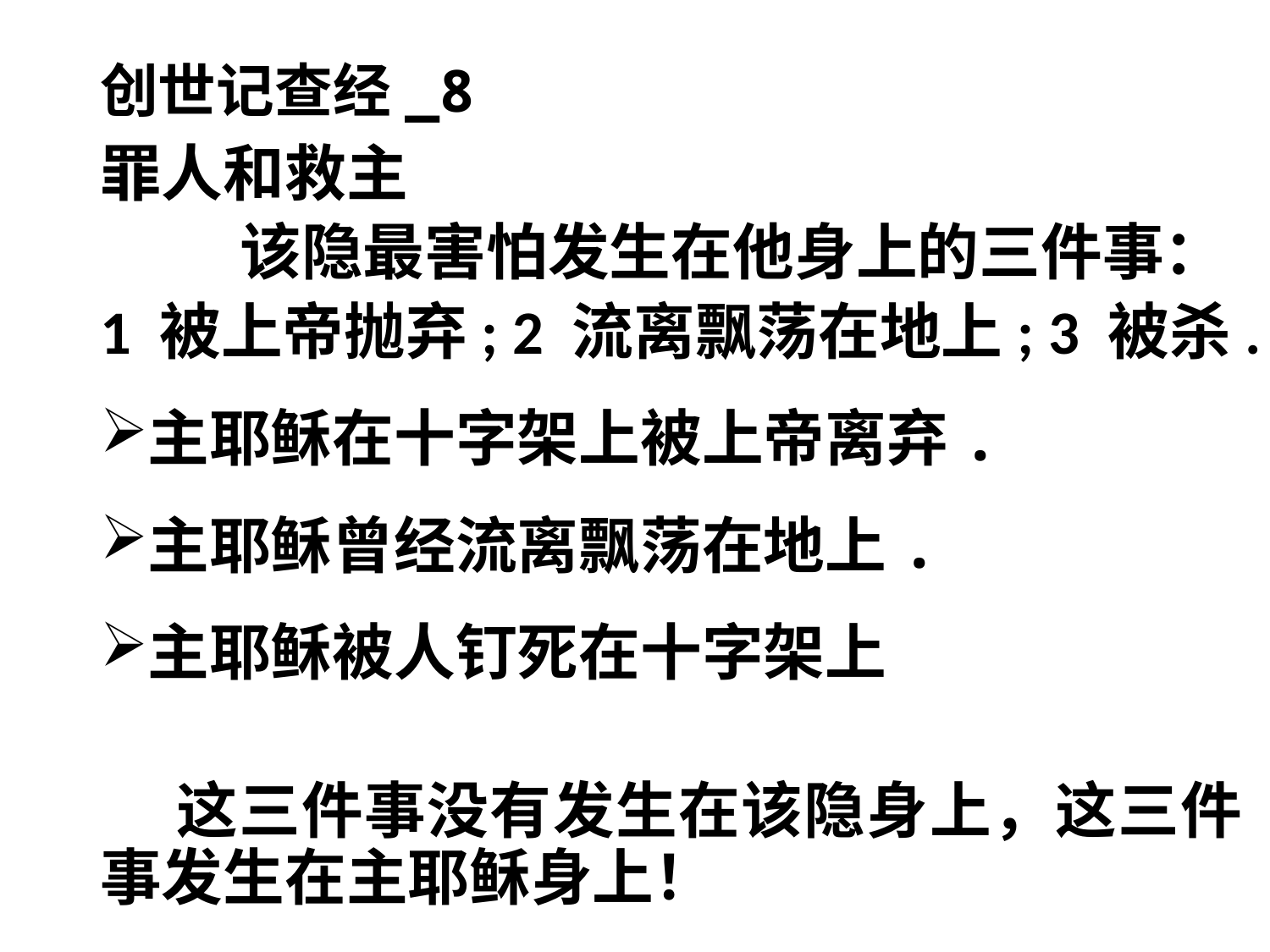

# 创世记查经_8
罪人和救主
         该隐最害怕发生在他身上的三件事：
1 被上帝抛弃; 2 流离飘荡在地上; 3 被杀.

主耶稣在十字架上被上帝离弃.

主耶稣曾经流离飘荡在地上.

主耶稣被人钉死在十字架上

    这三件事没有发生在该隐身上，这三件事发生在主耶稣身上！